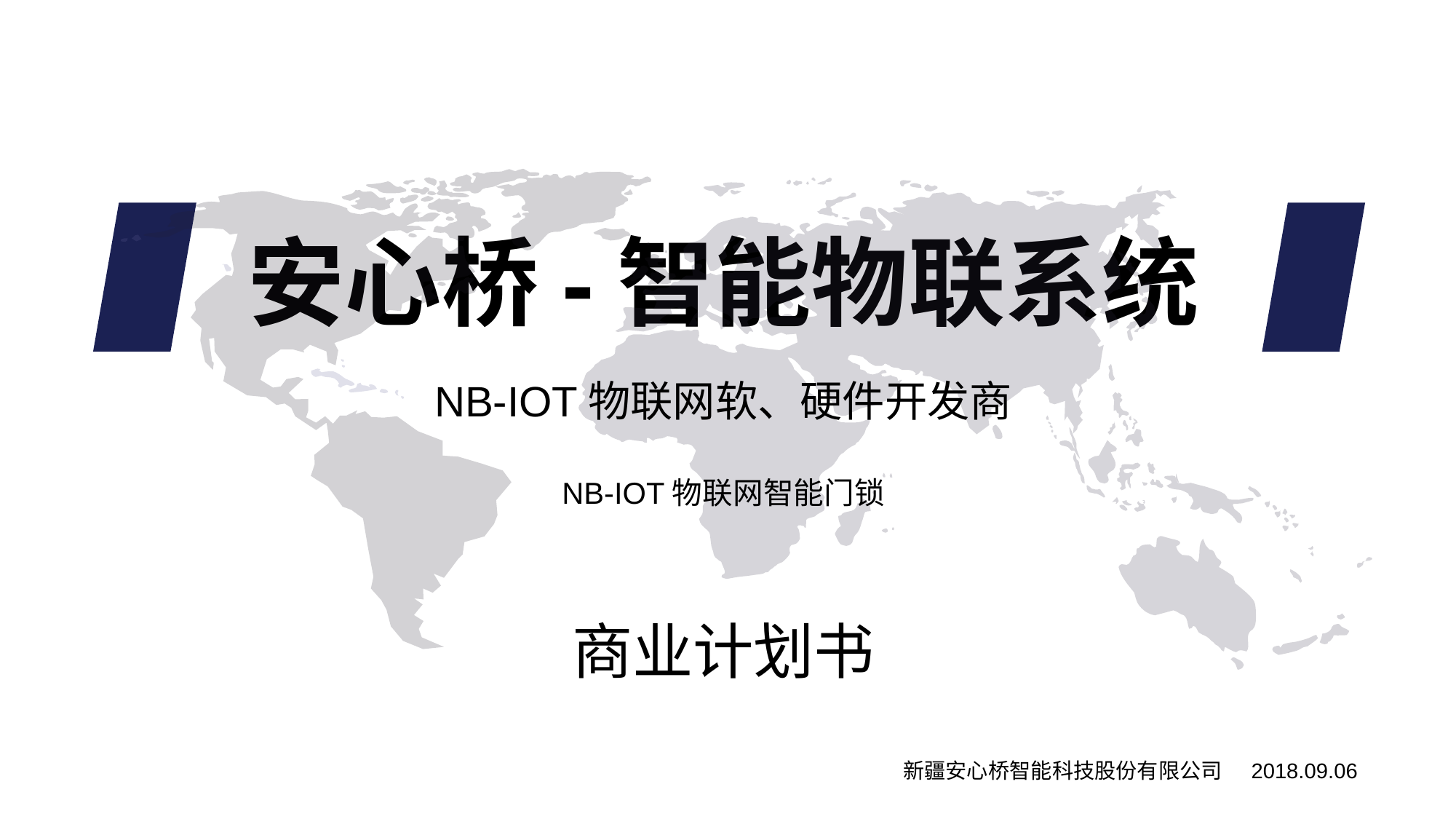

安心桥-智能物联系统
NB-IOT物联网软、硬件开发商
NB-IOT物联网智能门锁
商业计划书
新疆安心桥智能科技股份有限公司     2018.09.06